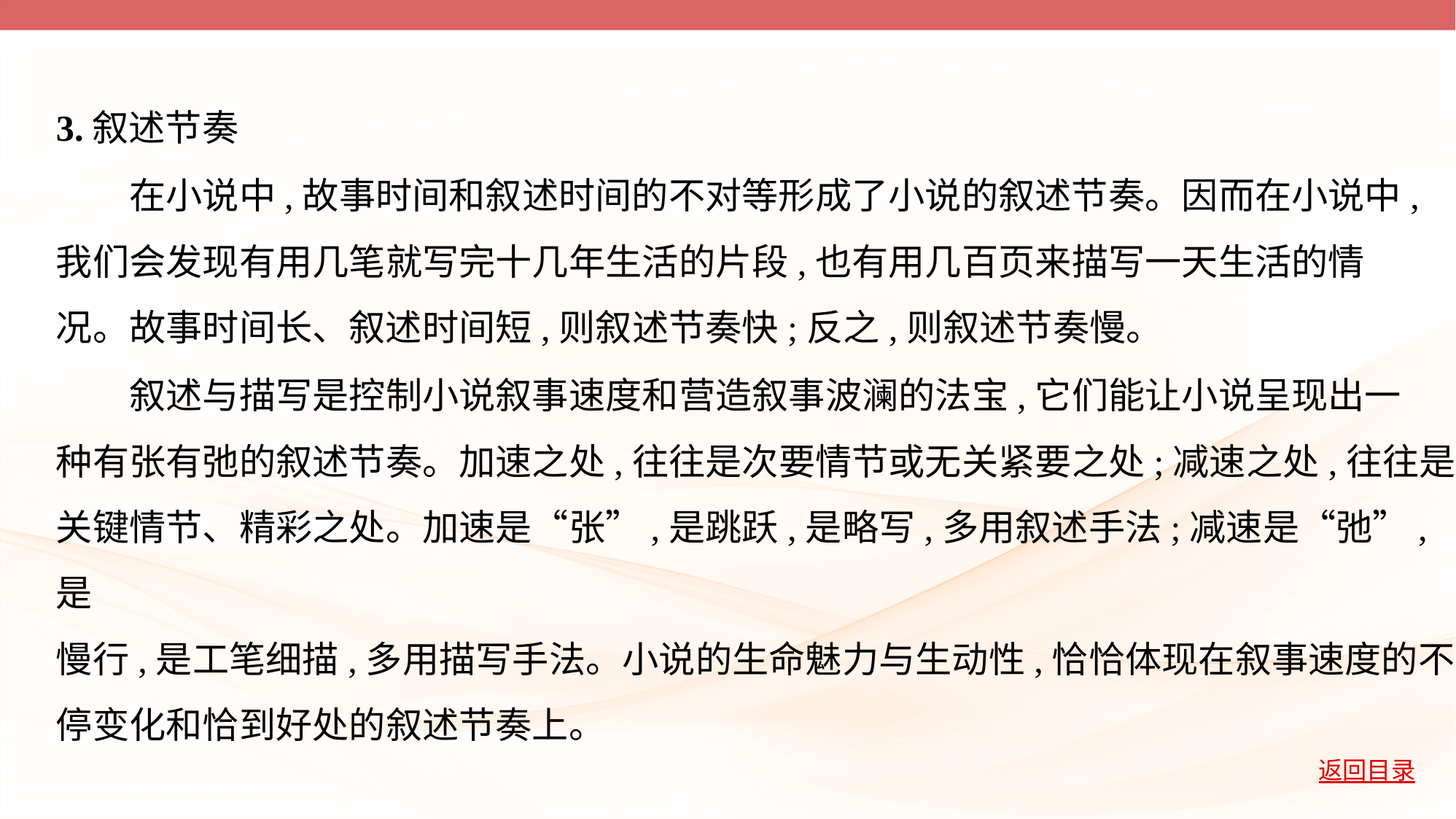

3.叙述节奏
　　在小说中,故事时间和叙述时间的不对等形成了小说的叙述节奏。因而在小说中,
我们会发现有用几笔就写完十几年生活的片段,也有用几百页来描写一天生活的情
况。故事时间长、叙述时间短,则叙述节奏快;反之,则叙述节奏慢。
　　叙述与描写是控制小说叙事速度和营造叙事波澜的法宝,它们能让小说呈现出一
种有张有弛的叙述节奏。加速之处,往往是次要情节或无关紧要之处;减速之处,往往是
关键情节、精彩之处。加速是“张”,是跳跃,是略写,多用叙述手法;减速是“弛”,是
慢行,是工笔细描,多用描写手法。小说的生命魅力与生动性,恰恰体现在叙事速度的不
停变化和恰到好处的叙述节奏上。